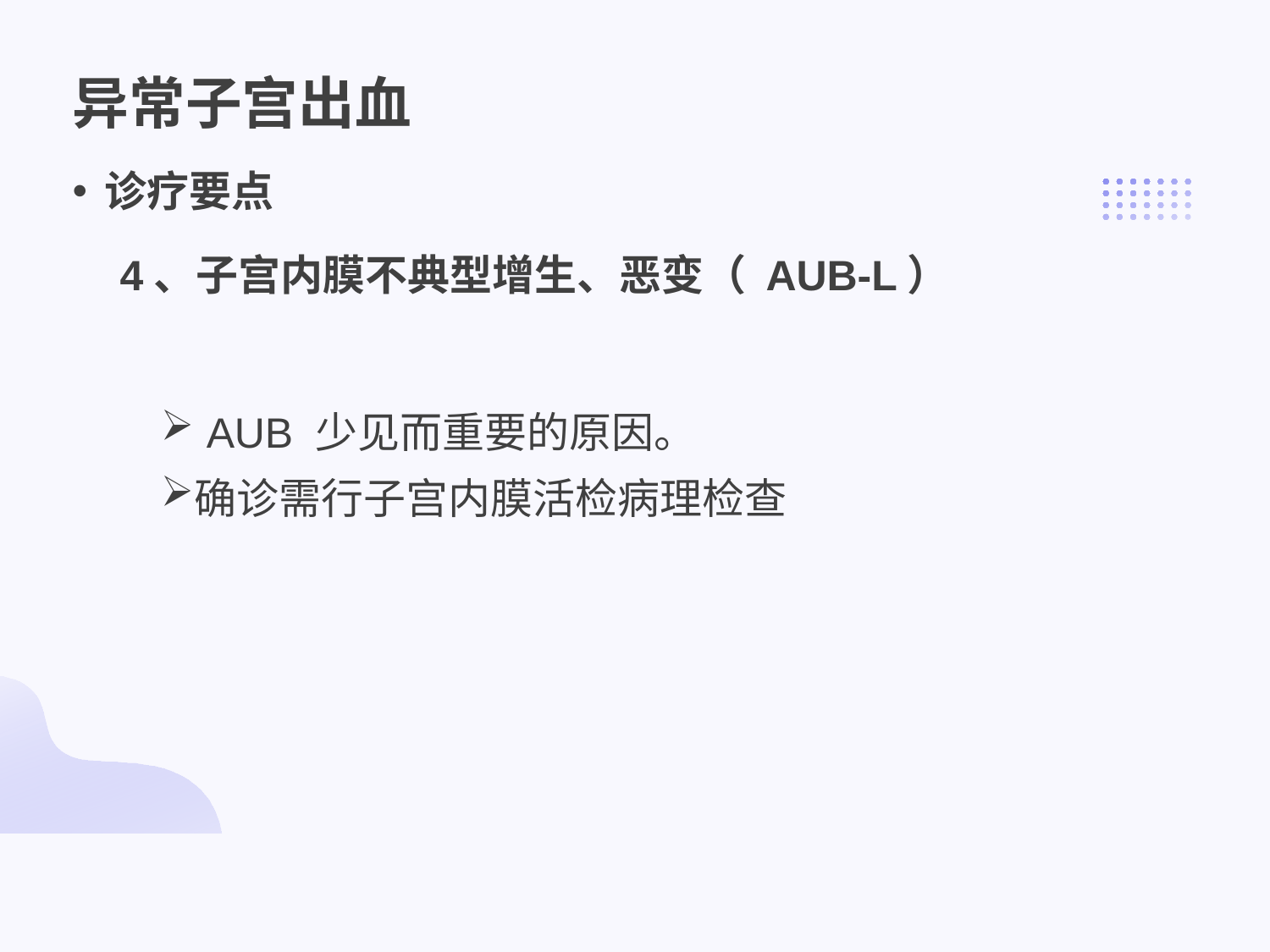

# 异常子宫出血
诊疗要点
    4、子宫内膜不典型增生、恶变（ AUB-L）

 AUB 少见而重要的原因。
确诊需行子宫内膜活检病理检查